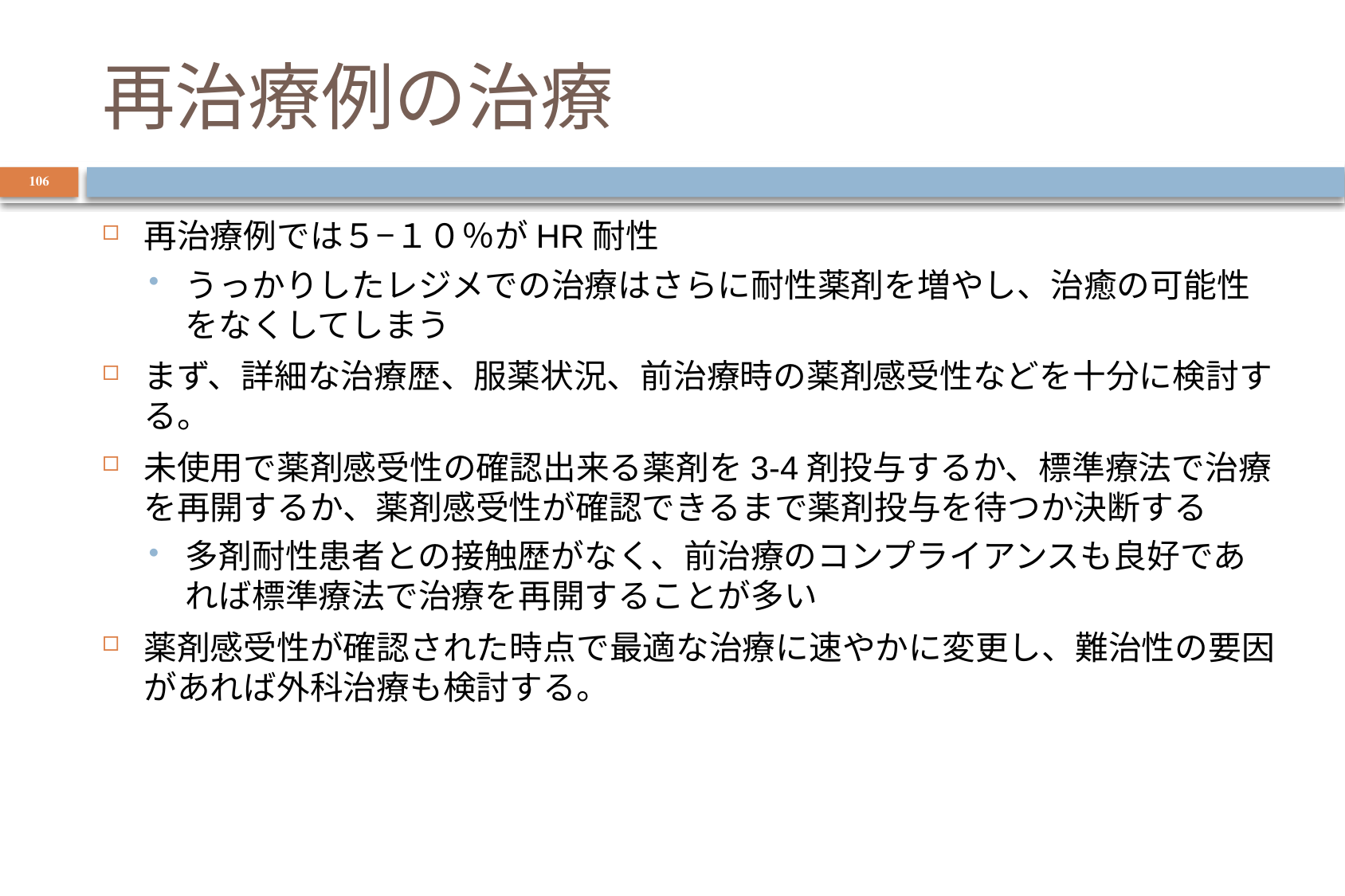

# 再治療例の治療
106
再治療例では５−１０％がHR耐性
うっかりしたレジメでの治療はさらに耐性薬剤を増やし、治癒の可能性をなくしてしまう
まず、詳細な治療歴、服薬状況、前治療時の薬剤感受性などを十分に検討する。
未使用で薬剤感受性の確認出来る薬剤を3-4剤投与するか、標準療法で治療を再開するか、薬剤感受性が確認できるまで薬剤投与を待つか決断する
多剤耐性患者との接触歴がなく、前治療のコンプライアンスも良好であれば標準療法で治療を再開することが多い
薬剤感受性が確認された時点で最適な治療に速やかに変更し、難治性の要因があれば外科治療も検討する。